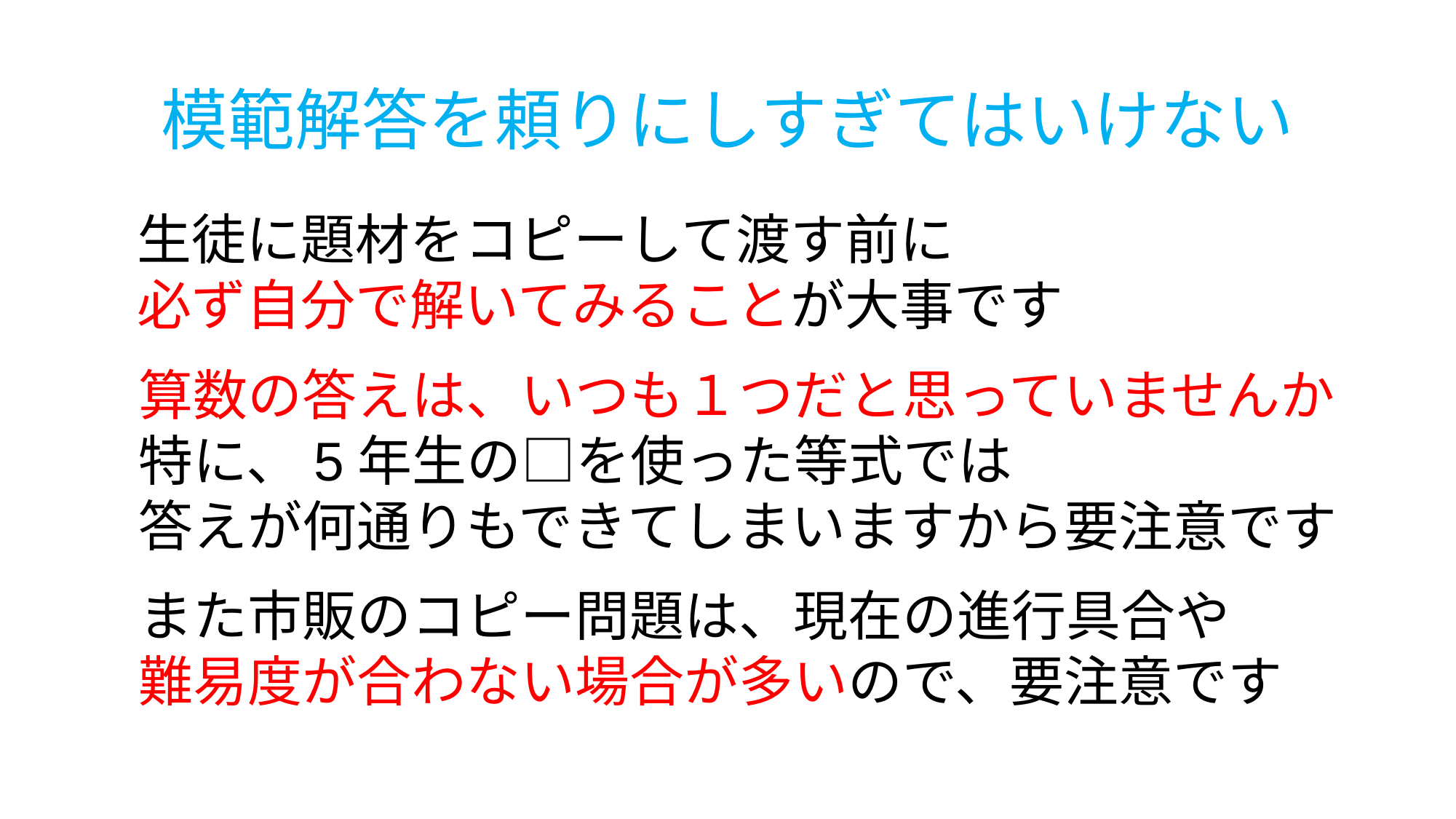

# 模範解答を頼りにしすぎてはいけない
生徒に題材をコピーして渡す前に
必ず自分で解いてみることが大事です
算数の答えは、いつも１つだと思っていませんか
特に、5年生の□を使った等式では
答えが何通りもできてしまいますから要注意です
また市販のコピー問題は、現在の進行具合や
難易度が合わない場合が多いので、要注意です